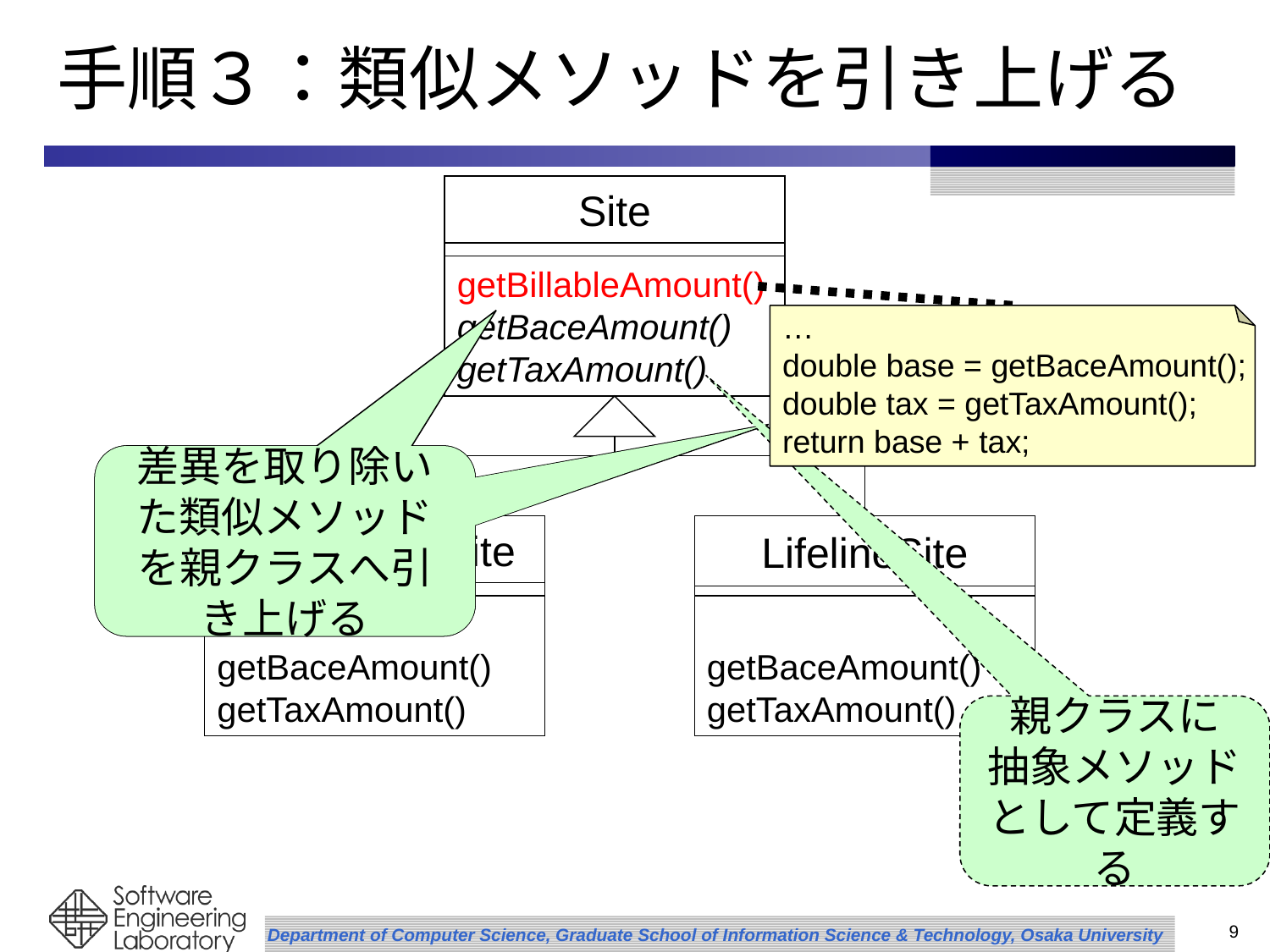

# 手順３：類似メソッドを引き上げる
Site

getBillableAmount()
getBaceAmount()
getTaxAmount()
…
double base = getBaceAmount();
double tax = getTaxAmount();
return base + tax;

親クラスに抽象
メソッドを定義
親クラスに抽象
メソッドを定義
差異を取り除いた類似メソッドを親クラスへ引き上げる
ResidentialSite
LifelineSite

getBaceAmount()
getTaxAmount()

getBaceAmount()
getTaxAmount()
親クラスに
抽象メソッドとして定義する
9